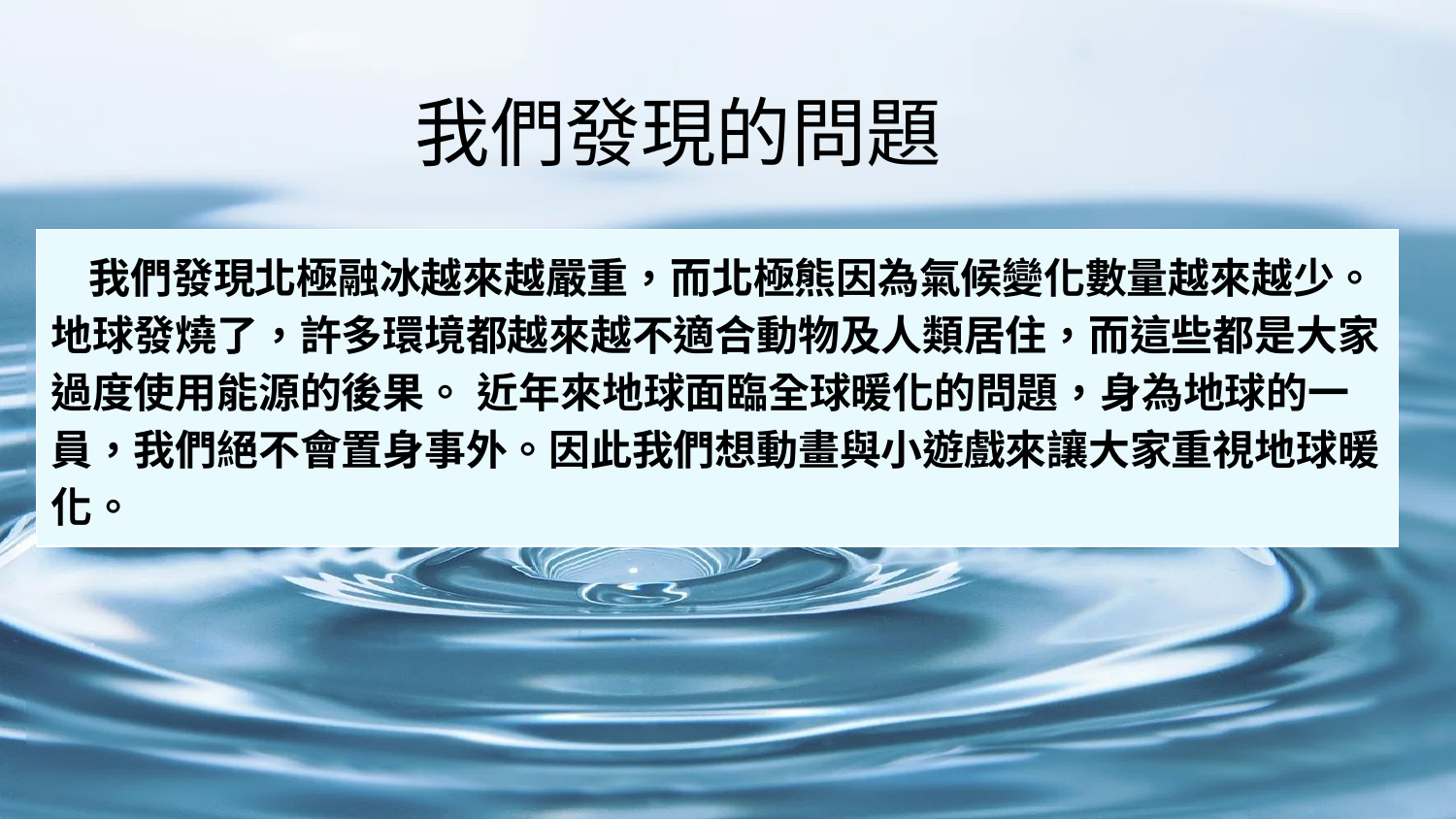

# 我們發現的問題
   我們發現北極融冰越來越嚴重，而北極熊因為氣候變化數量越來越少。地球發燒了，許多環境都越來越不適合動物及人類居住，而這些都是大家過度使用能源的後果。 近年來地球面臨全球暖化的問題，身為地球的一員，我們絕不會置身事外。因此我們想動畫與小遊戲來讓大家重視地球暖化。